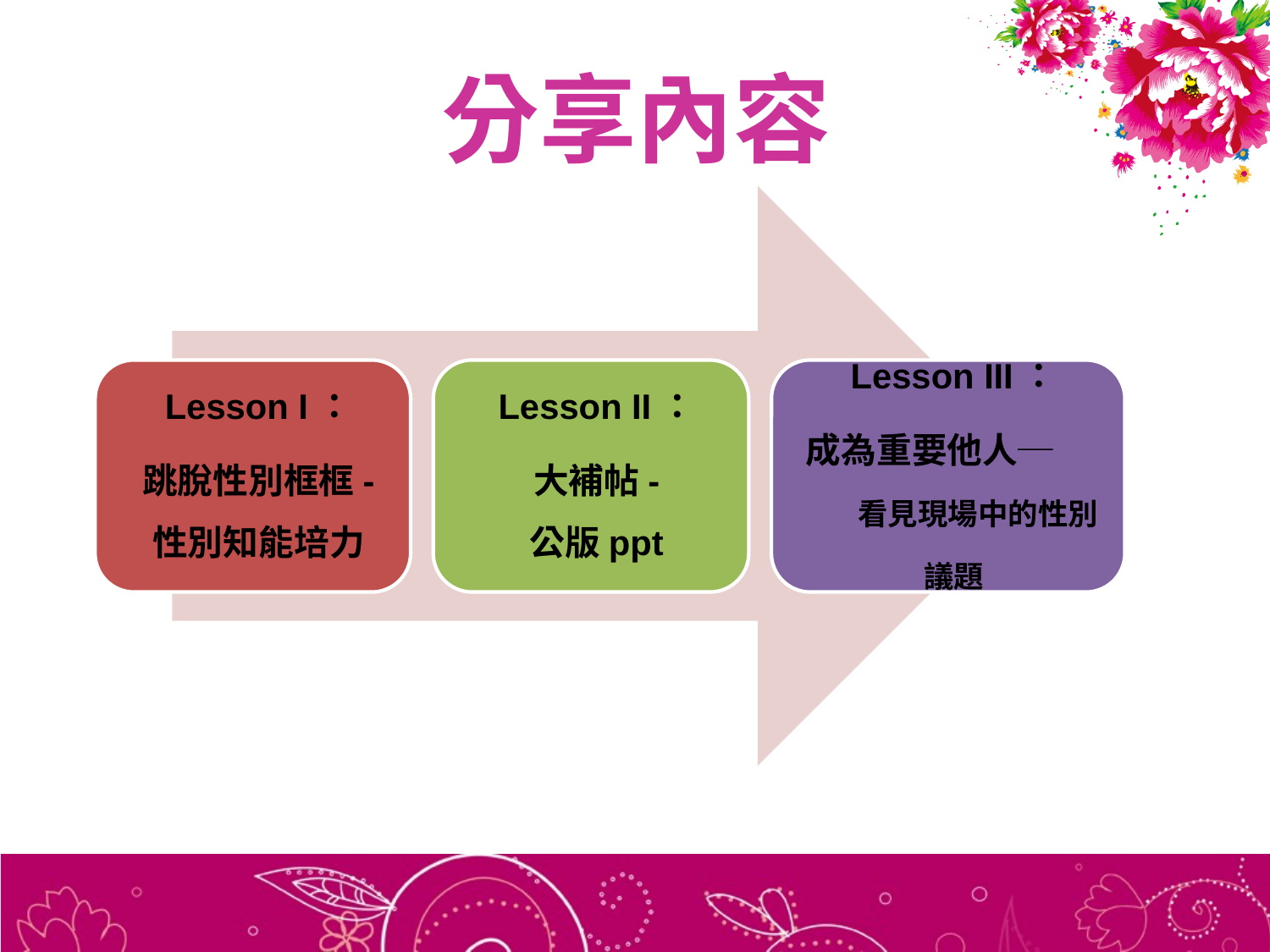

# 分享內容
Lesson I：
跳脫性別框框-
性別知能培力
Lesson II：
大補帖-
公版ppt
Lesson III：
成為重要他人─             看見現場中的性別議題